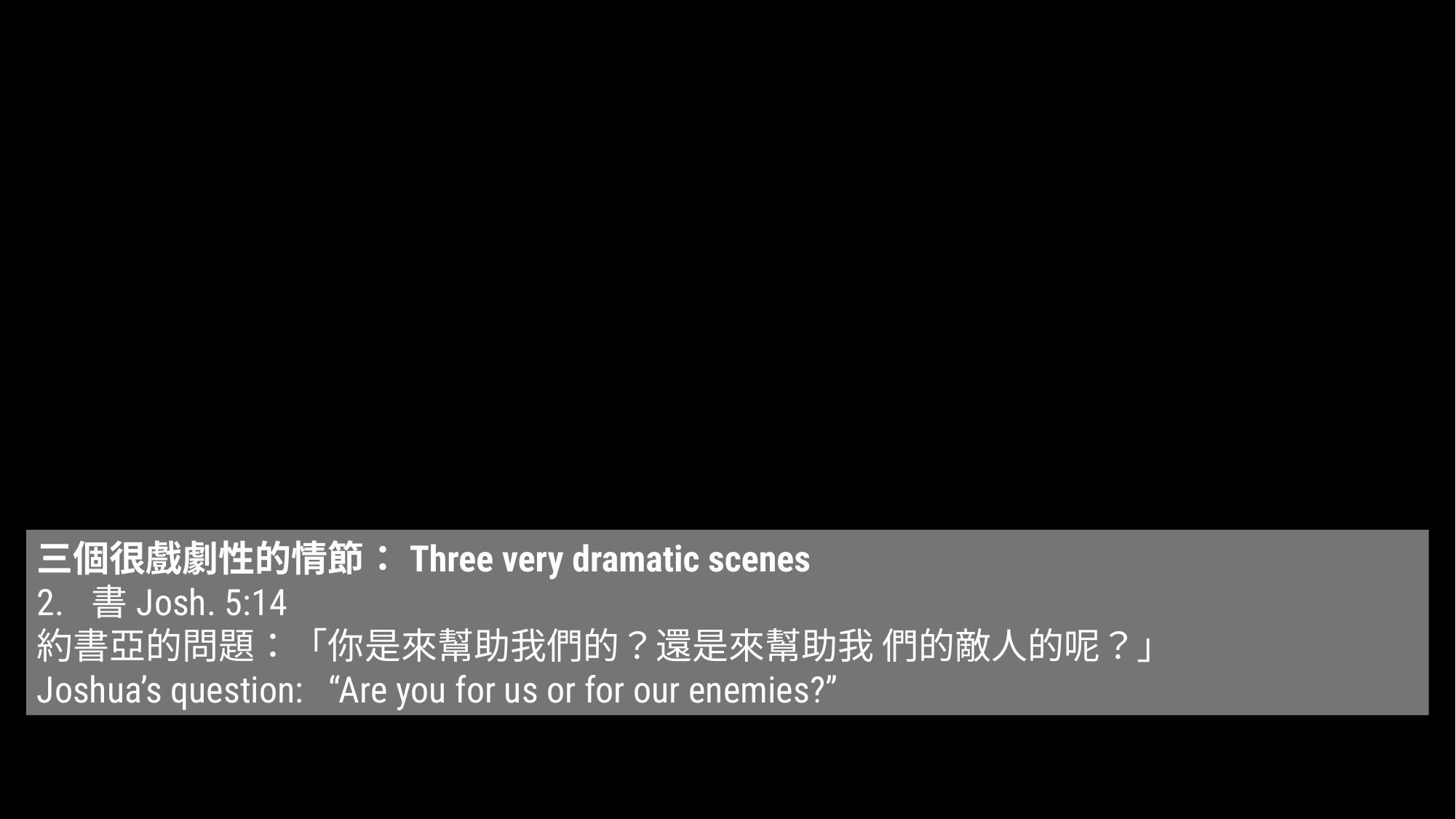

三個很戲劇性的情節：Three very dramatic scenes
書Josh. 5:14
約書亞的問題：「你是來幫助我們的？還是來幫助我 們的敵人的呢？」
Joshua’s question:   “Are you for us or for our enemies?”